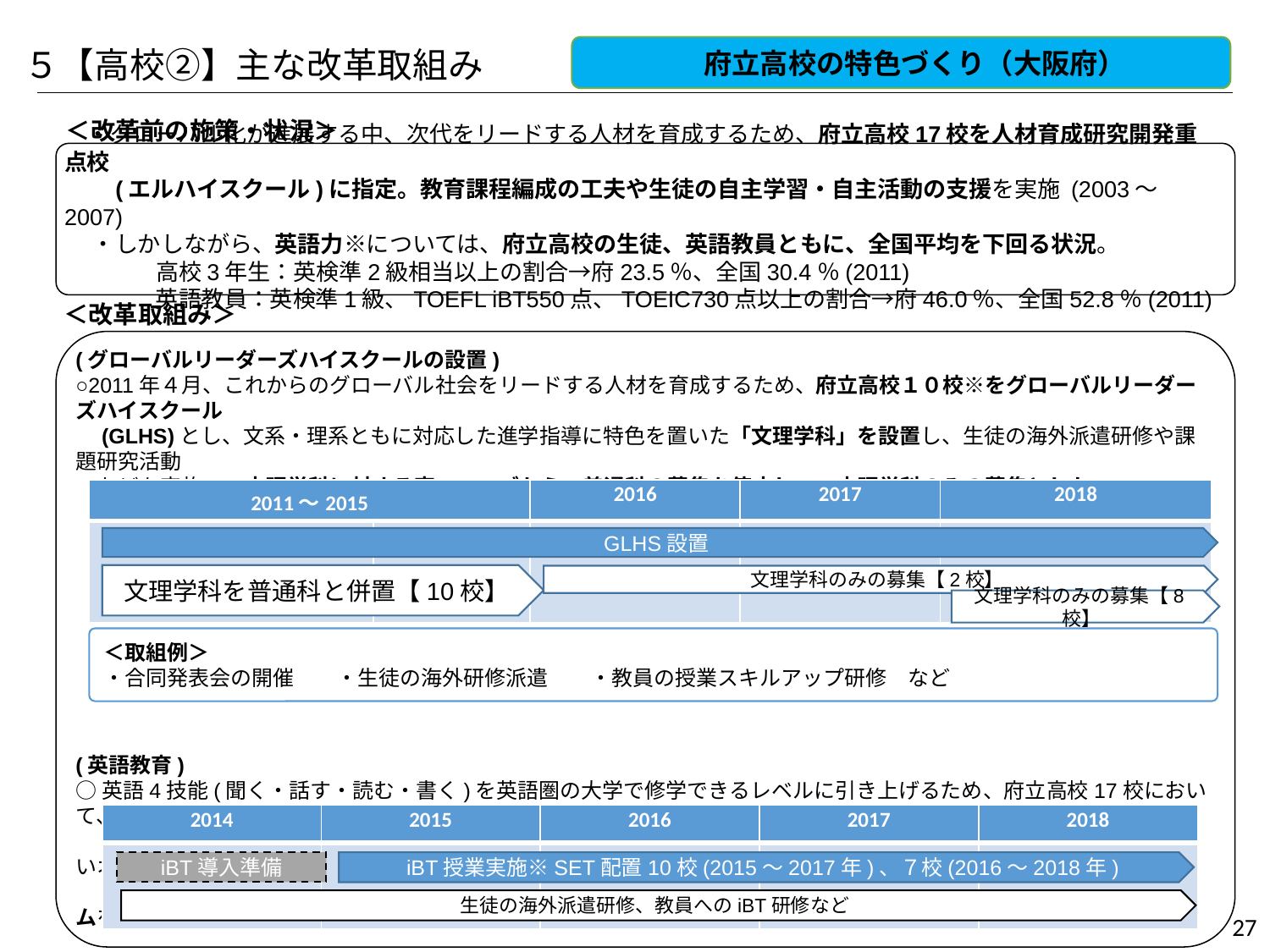

５【高校②】主な改革取組み
　府立高校の特色づくり（大阪府）
＜改革前の施策・状況＞
　・グローバル化が進展する中、次代をリードする人材を育成するため、府立高校17校を人材育成研究開発重点校
　　(エルハイスクール)に指定。教育課程編成の工夫や生徒の自主学習・自主活動の支援を実施 (2003～2007)
　 ・しかしながら、英語力※については、府立高校の生徒、英語教員ともに、全国平均を下回る状況。
　　　　高校3年生：英検準2級相当以上の割合→府23.5％、全国30.4％(2011)
　　　　英語教員：英検準1級、TOEFL iBT550点、TOEIC730点以上の割合→府46.0％、全国52.8％(2011)
＜改革取組み＞
(グローバルリーダーズハイスクールの設置)
○2011年４月、これからのグローバル社会をリードする人材を育成するため、府立高校１０校※をグローバルリーダーズハイスクール
　(GLHS)とし、文系・理系ともに対応した進学指導に特色を置いた「文理学科」を設置し、生徒の海外派遣研修や課題研究活動
　などを実施。　文理学科に対する高いニーズから、普通科の募集を停止し、　文理学科のみの募集とした。
　　　※ 北野、豊中、茨木、大手前、四條畷、高津、天王寺、生野、三国丘、岸和田

(英語教育)
○英語4技能(聞く・話す・読む・書く)を英語圏の大学で修学できるレベルに引き上げるため、府立高校17校において、SET
　　(ｽｰﾊﾟｰｲﾝｸﾞﾘｯｼｭﾃｨｰﾁｬｰ)によるTOEFL iBTを扱った授業を実施。また、英語力の底上げのため、在籍校によらないオール大阪の
　　視点で、意欲ある生徒に対する「聞く・話す」能力の鍛錬を行うとともに、英語科教員の指導力を高めるプログラムを実施。

| 2011～2015 |  | 2016 | 2017 | 2018 |
| --- | --- | --- | --- | --- |
|  |  |  |  |  |
GLHS設置
文理学科を普通科と併置【10校】
文理学科のみの募集【2校】
文理学科のみの募集【8校】
＜取組例＞
・合同発表会の開催　　・生徒の海外研修派遣　　・教員の授業スキルアップ研修　など
| 2014 | 2015 | 2016 | 2017 | 2018 |
| --- | --- | --- | --- | --- |
|  |  |  |  |  |
iBT授業実施※SET配置10校(2015～2017年)、７校(2016～2018年)
iBT導入準備
生徒の海外派遣研修、教員へのiBT研修など
27